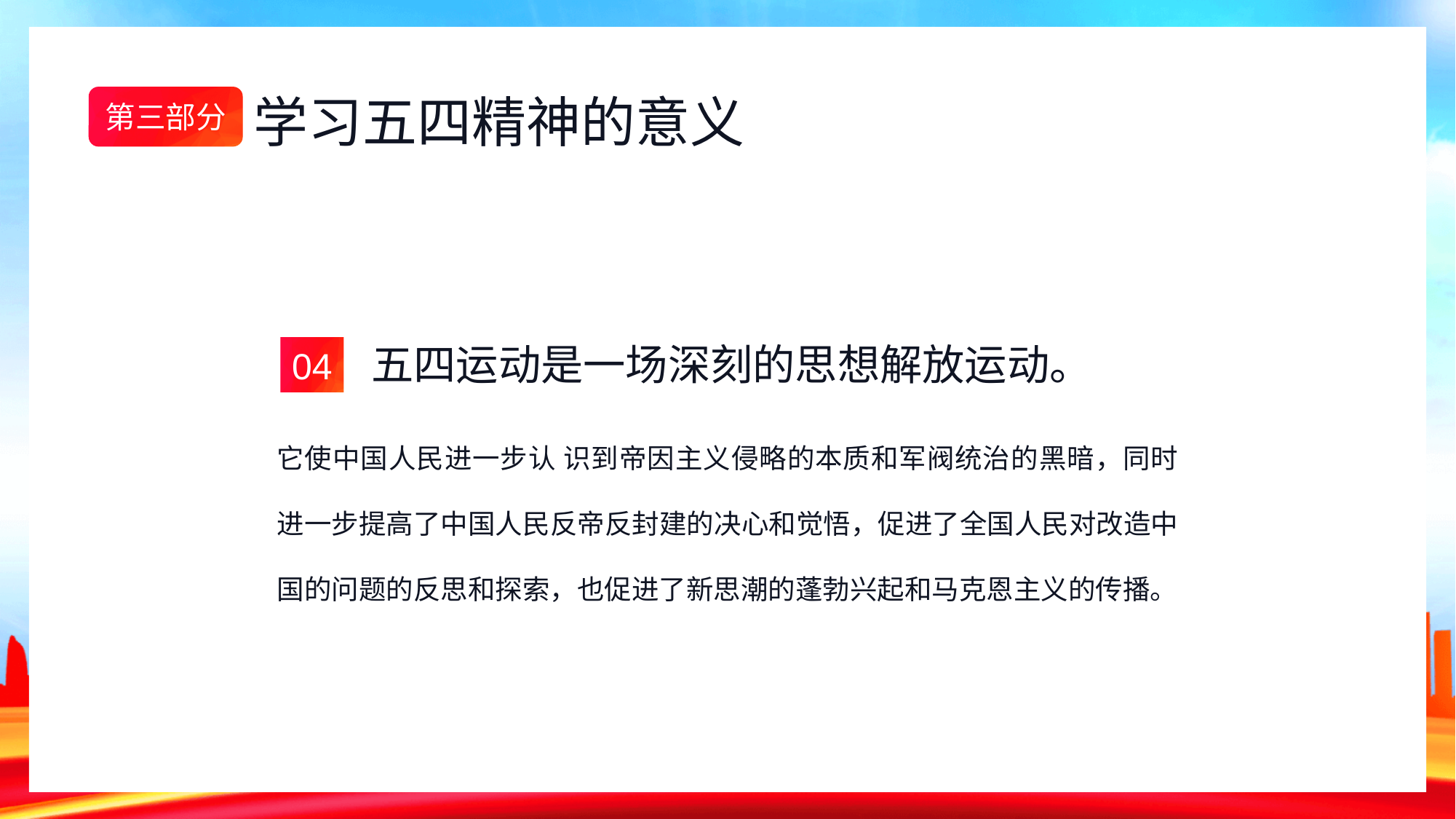

五四运动是一场深刻的思想解放运动。
04
它使中国人民进一步认 识到帝因主义侵略的本质和军阀统治的黑暗，同时进一步提高了中国人民反帝反封建的决心和觉悟，促进了全国人民对改造中国的问题的反思和探索，也促进了新思潮的蓬勃兴起和马克恩主义的传播。